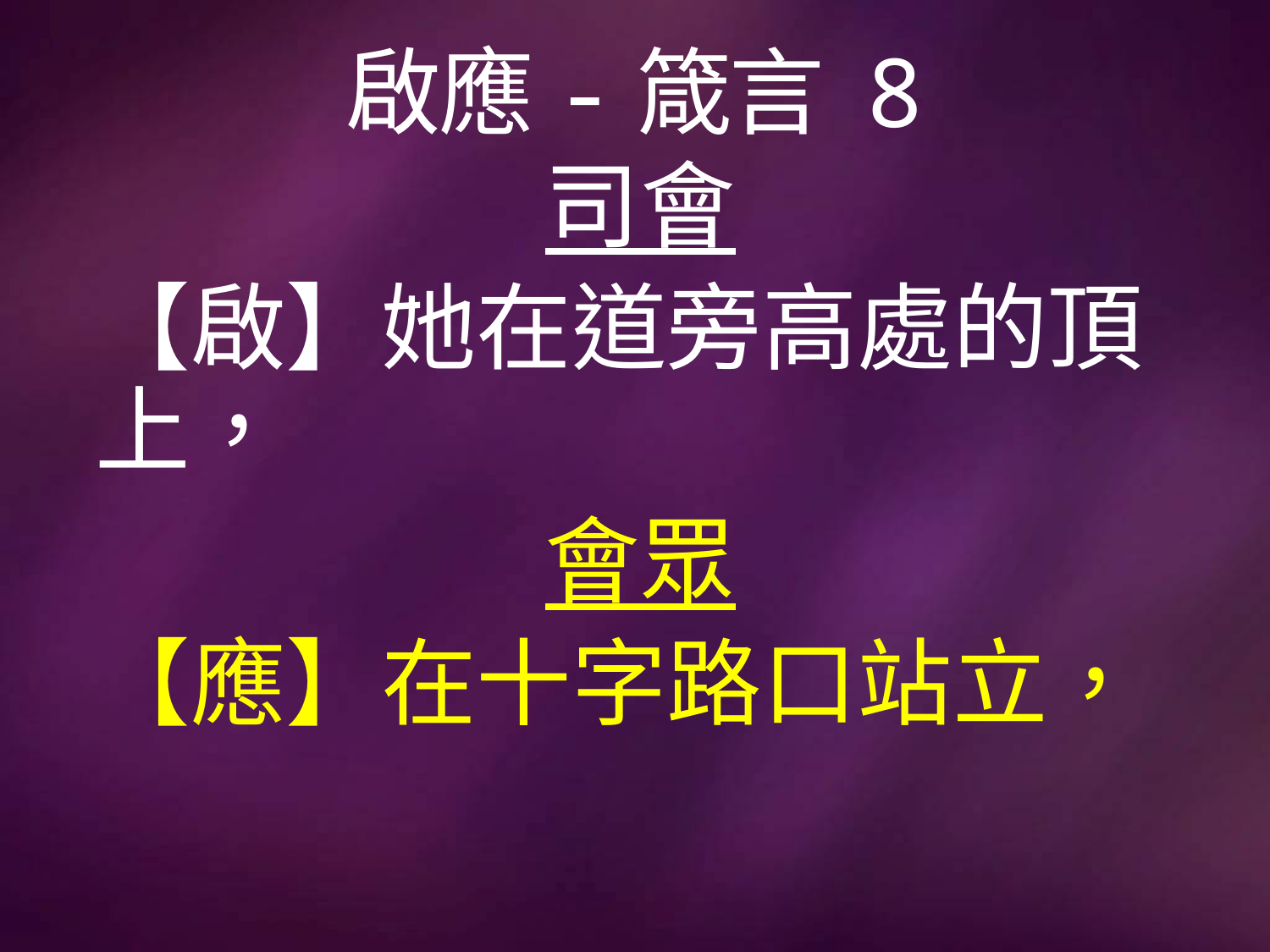

# 啟應-箴言 8
司會
【啟】她在道旁高處的頂上，

會眾
【應】在十字路口站立，